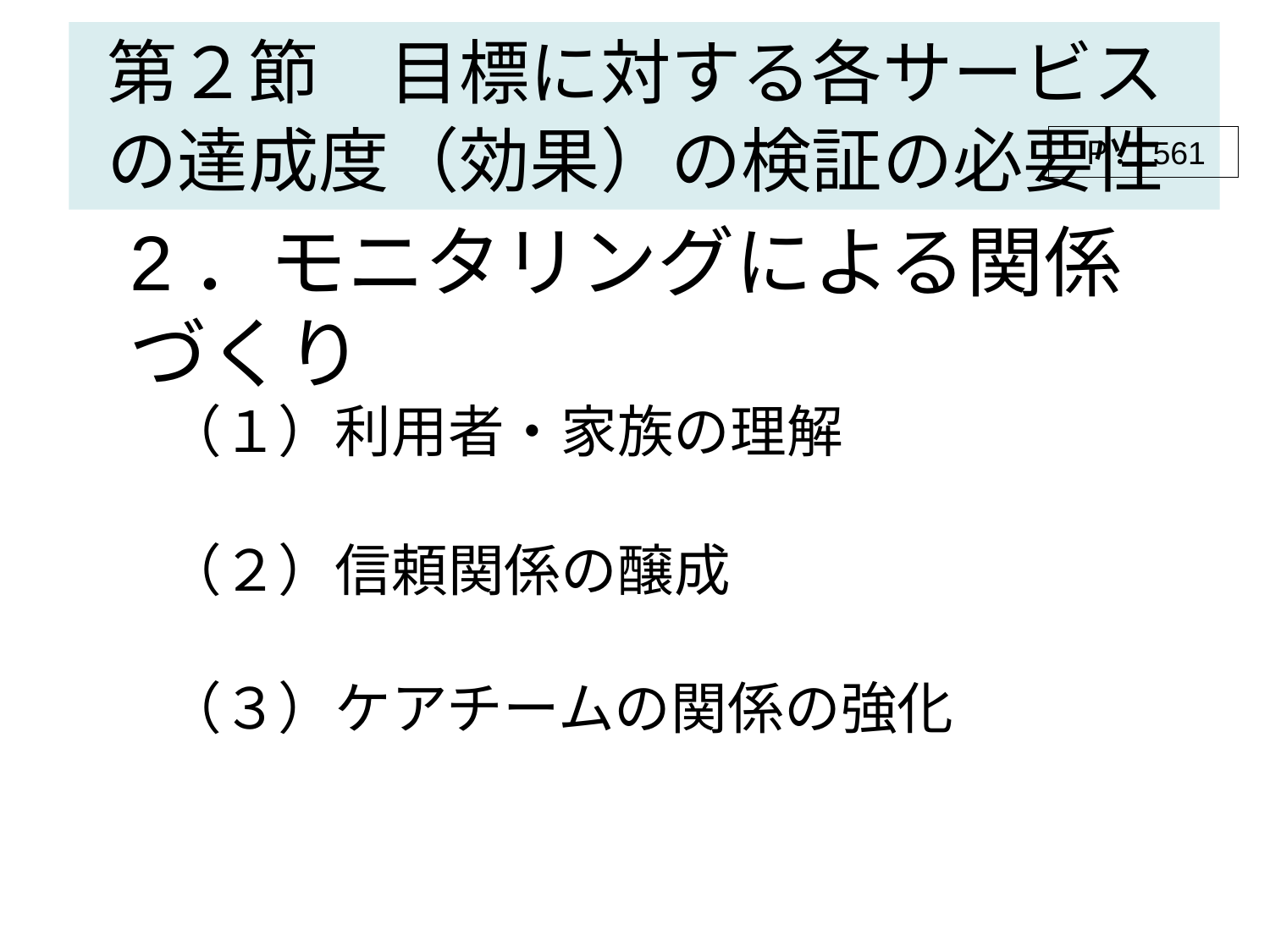

第２節　目標に対する各サービスの達成度（効果）の検証の必要性
Ｐ．561
# 2．モニタリングによる関係づくり
（１）利用者・家族の理解
（２）信頼関係の醸成
（３）ケアチームの関係の強化